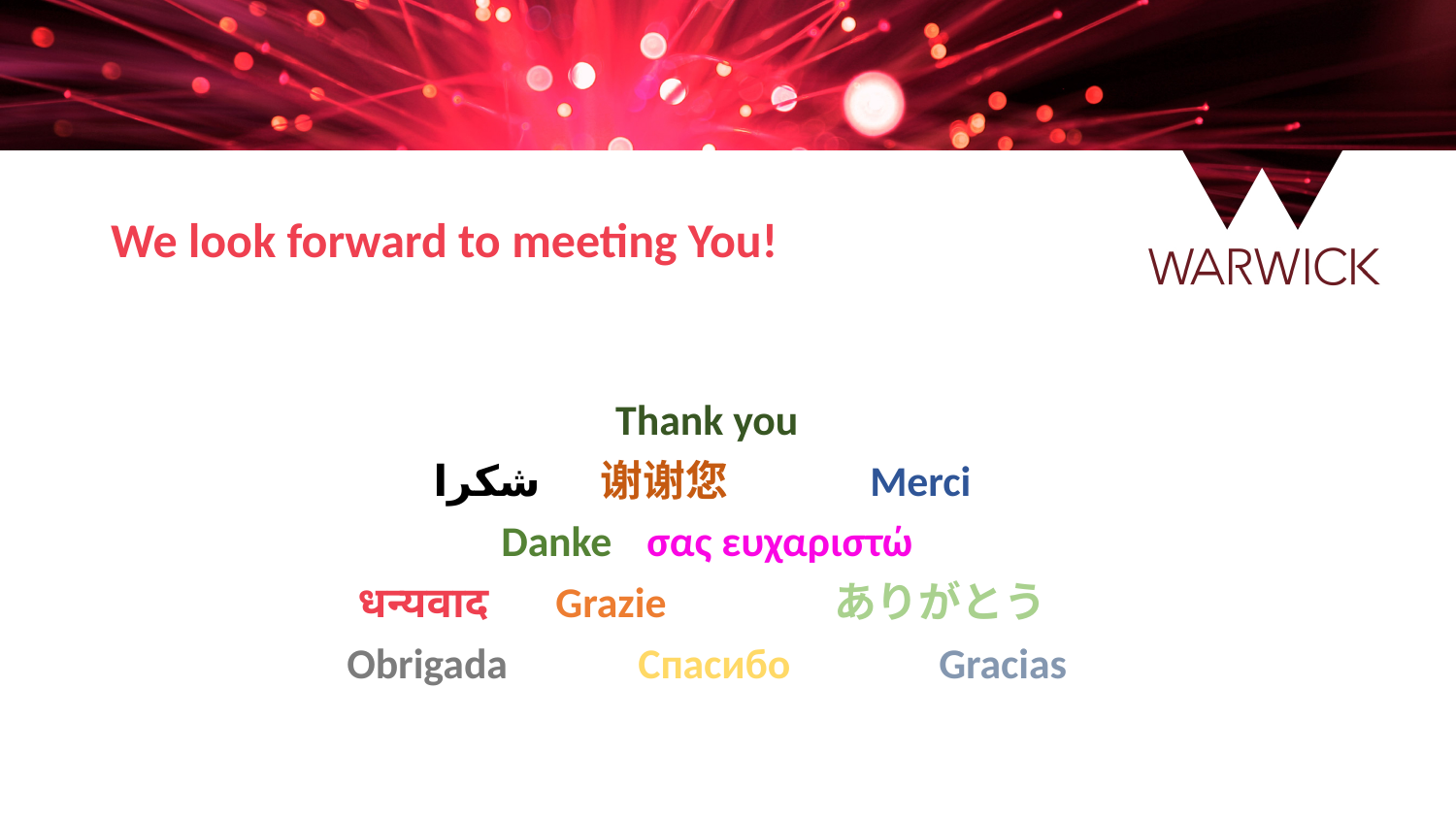

Can count towards the Warwick Award:

We look forward to meeting You!
Thank you
شكرا	 谢谢您	Merci
Danke 	σας ευχαριστώ
धन्यवाद      Grazie	   ありがとう
Obrigada	Спасибо 	 Gracias